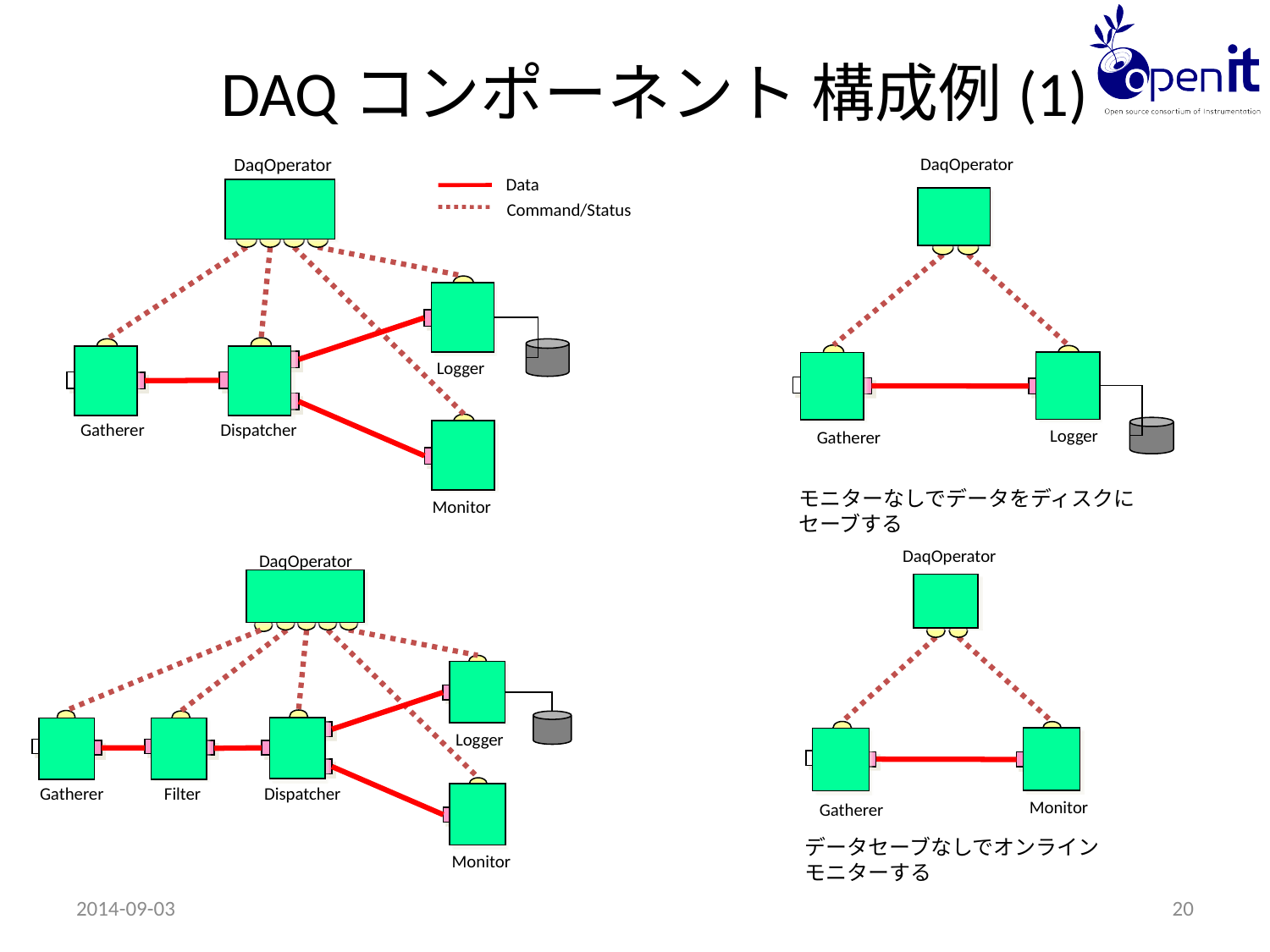

# DAQコンポーネント 構成例(1)
DaqOperator

Logger
Gatherer
モニターなしでデータをディスクに
セーブする
DaqOperator
Data

Command/Status

Logger
Gatherer
Dispatcher

Monitor
DaqOperator

Monitor
Gatherer
データセーブなしでオンライン
モニターする
DaqOperator

Logger
Gatherer
Dispatcher
Filter

Monitor
2014-09-03
20